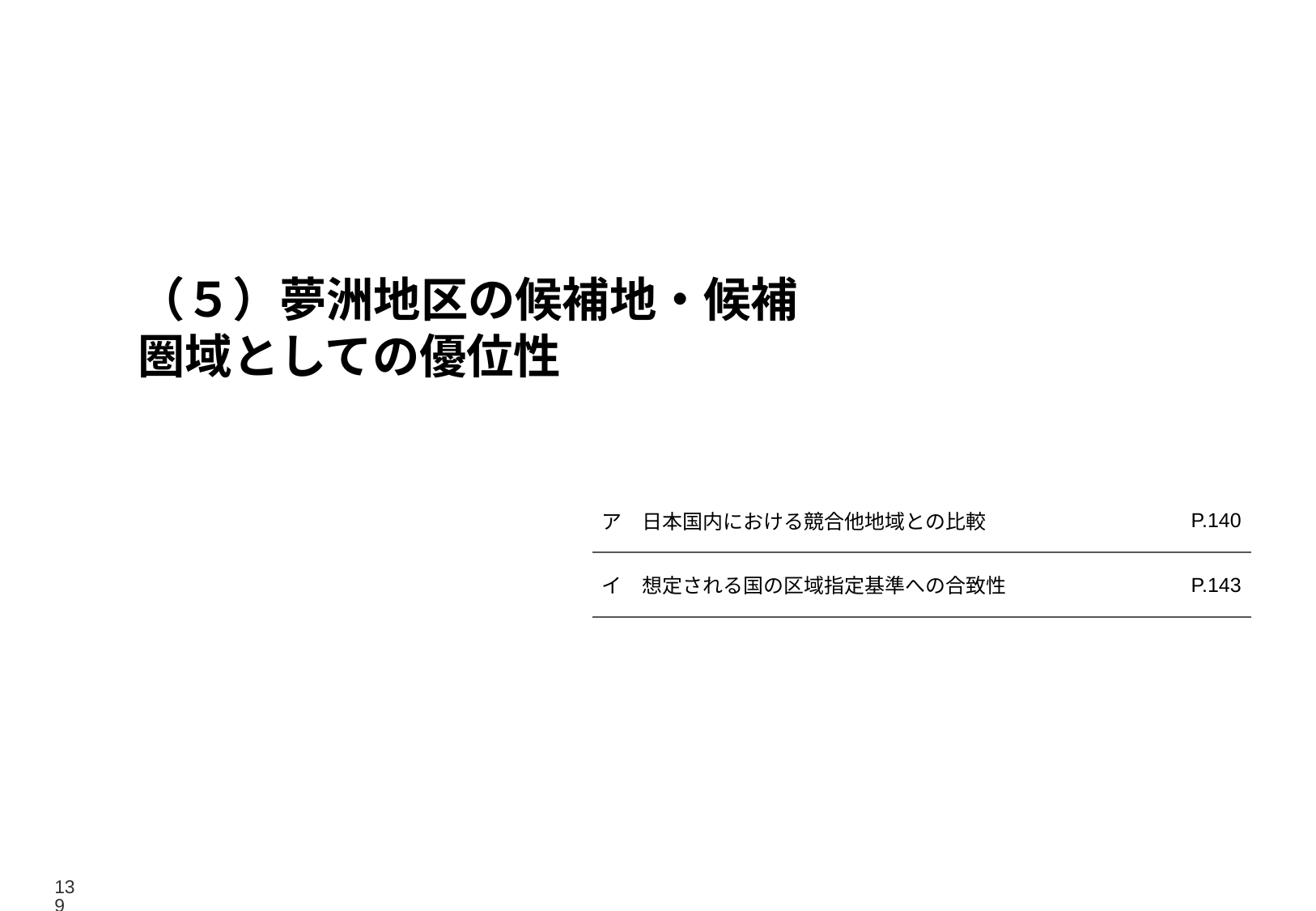

（５）夢洲地区の候補地・候補圏域としての優位性
| ア　日本国内における競合他地域との比較 | P.140 |
| --- | --- |
| イ　想定される国の区域指定基準への合致性 | P.143 |
139